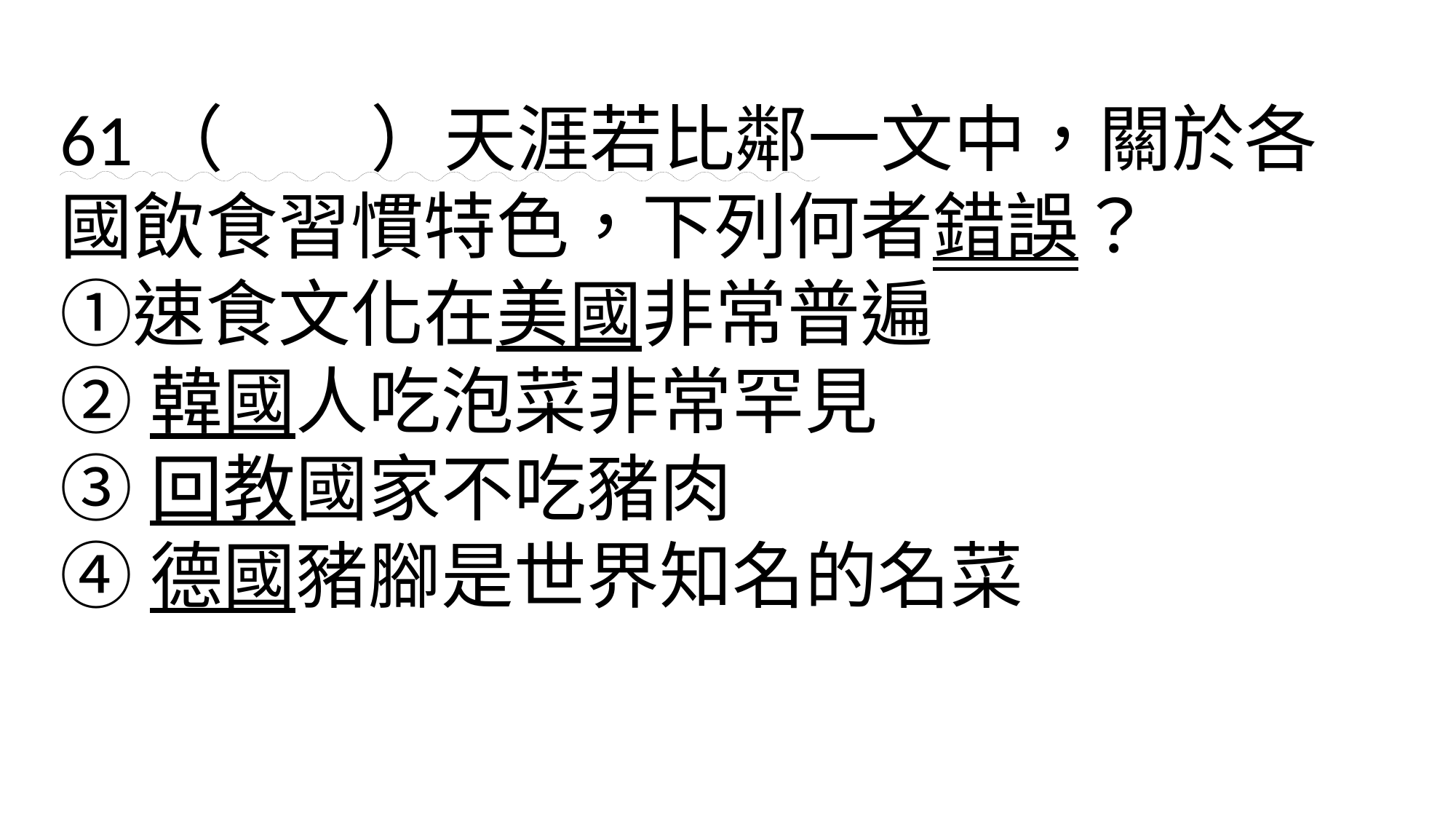

61（         ）天涯若比鄰一文中，關於各國飲食習慣特色，下列何者錯誤？　
①速食文化在美國非常普遍
②韓國人吃泡菜非常罕見
③回教國家不吃豬肉
④德國豬腳是世界知名的名菜